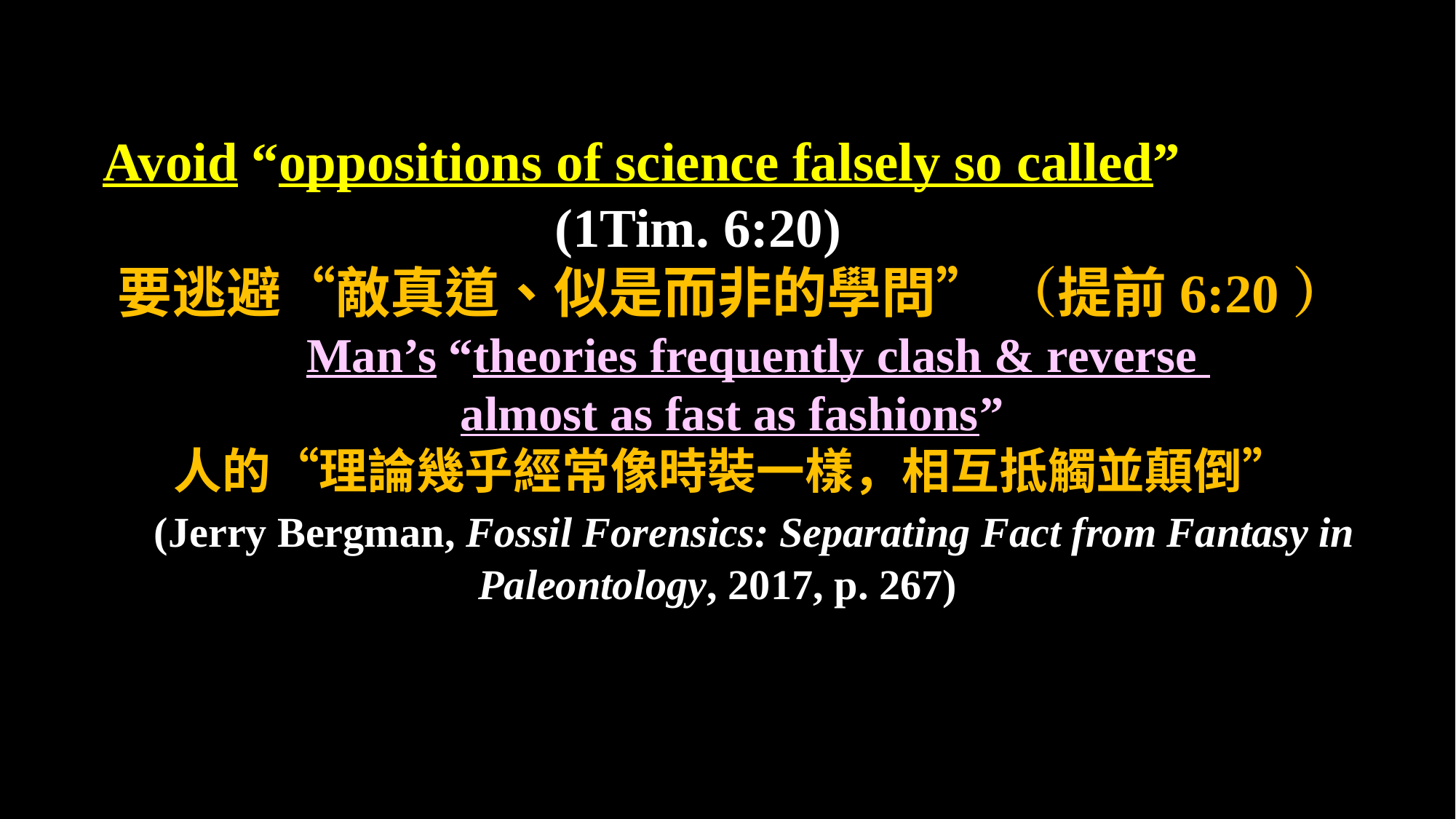

# Avoid “oppositions of science falsely so called”             (1Tim. 6:20) 要逃避“敵真道、似是而非的學問” （提前6:20） Man’s “theories frequently clash & reverse almost as fast as fashions” 人的“理論幾乎經常像時裝一樣，相互抵觸並顛倒” (Jerry Bergman, Fossil Forensics: Separating Fact from Fantasy in Paleontology, 2017, p. 267)